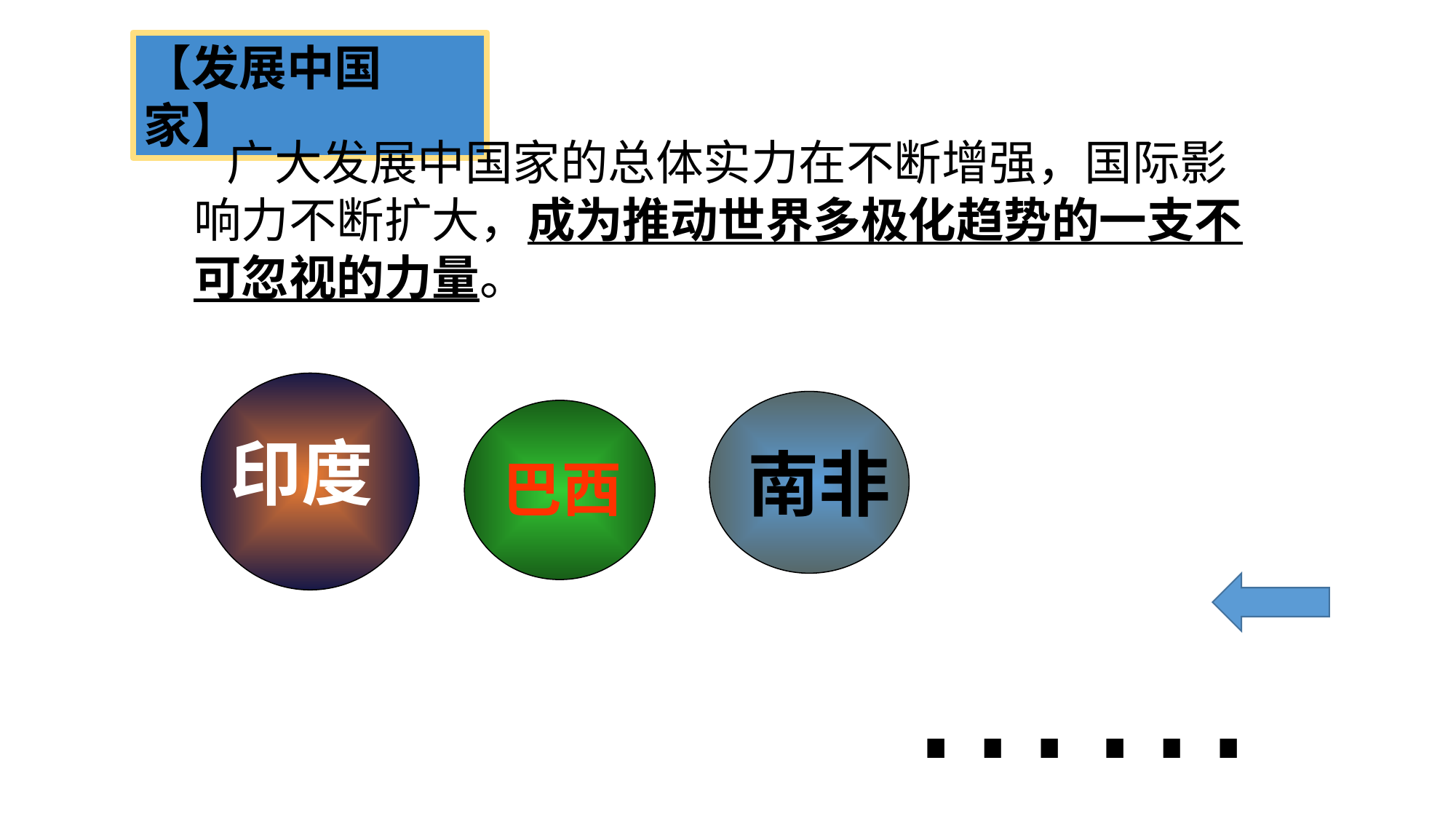

【发展中国家】
  广大发展中国家的总体实力在不断增强，国际影响力不断扩大，成为推动世界多极化趋势的一支不可忽视的力量。

印度

南非

巴西
……